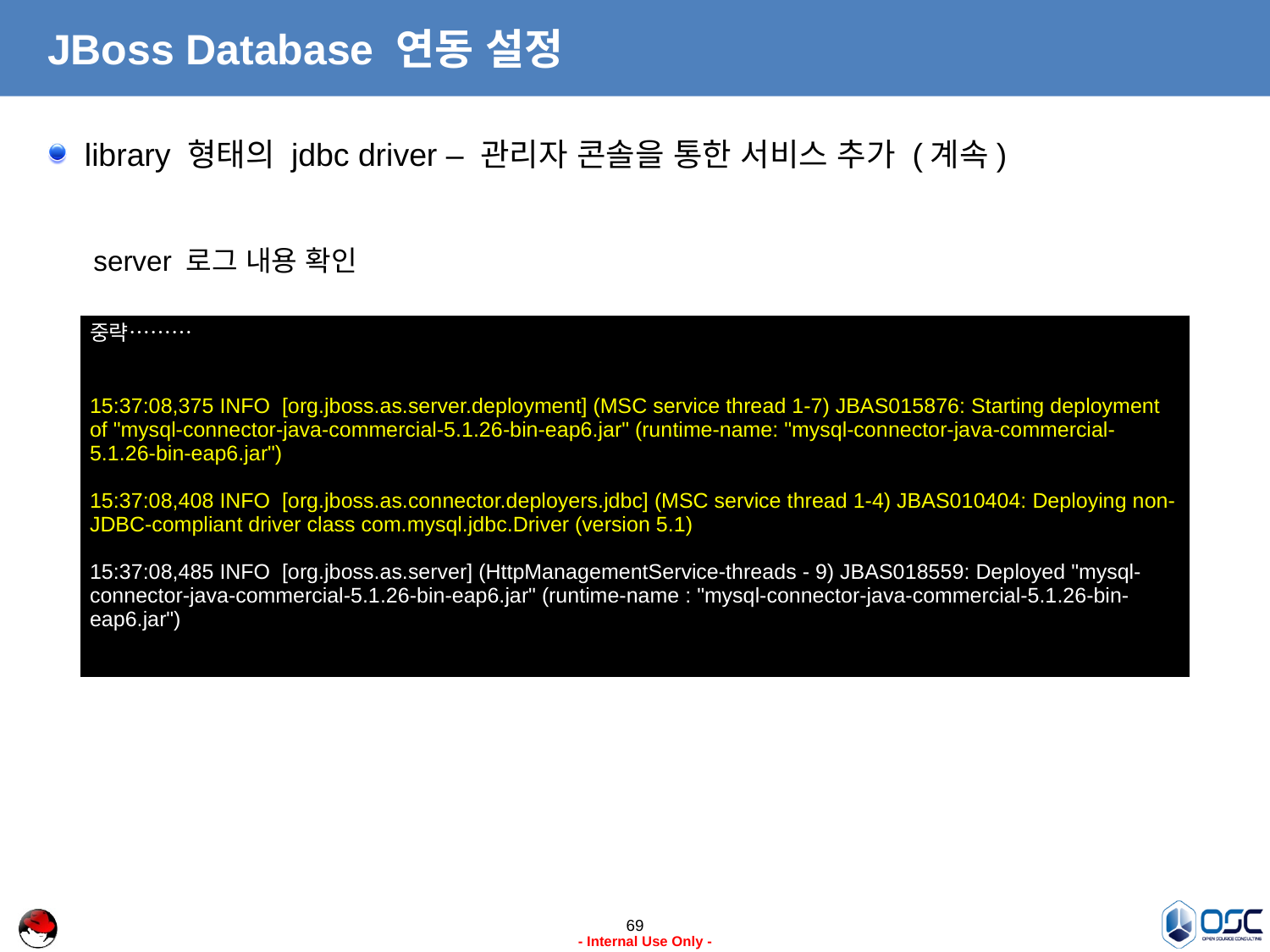

# JBoss Database 연동 설정
library 형태의 jdbc driver – 관리자 콘솔을 통한 서비스 추가 (계속)

server 로그 내용 확인
| 중략……… 15:37:08,375 INFO [org.jboss.as.server.deployment] (MSC service thread 1-7) JBAS015876: Starting deployment of "mysql-connector-java-commercial-5.1.26-bin-eap6.jar" (runtime-name: "mysql-connector-java-commercial-5.1.26-bin-eap6.jar") 15:37:08,408 INFO [org.jboss.as.connector.deployers.jdbc] (MSC service thread 1-4) JBAS010404: Deploying non-JDBC-compliant driver class com.mysql.jdbc.Driver (version 5.1) 15:37:08,485 INFO [org.jboss.as.server] (HttpManagementService-threads - 9) JBAS018559: Deployed "mysql-connector-java-commercial-5.1.26-bin-eap6.jar" (runtime-name : "mysql-connector-java-commercial-5.1.26-bin-eap6.jar") |
| --- |